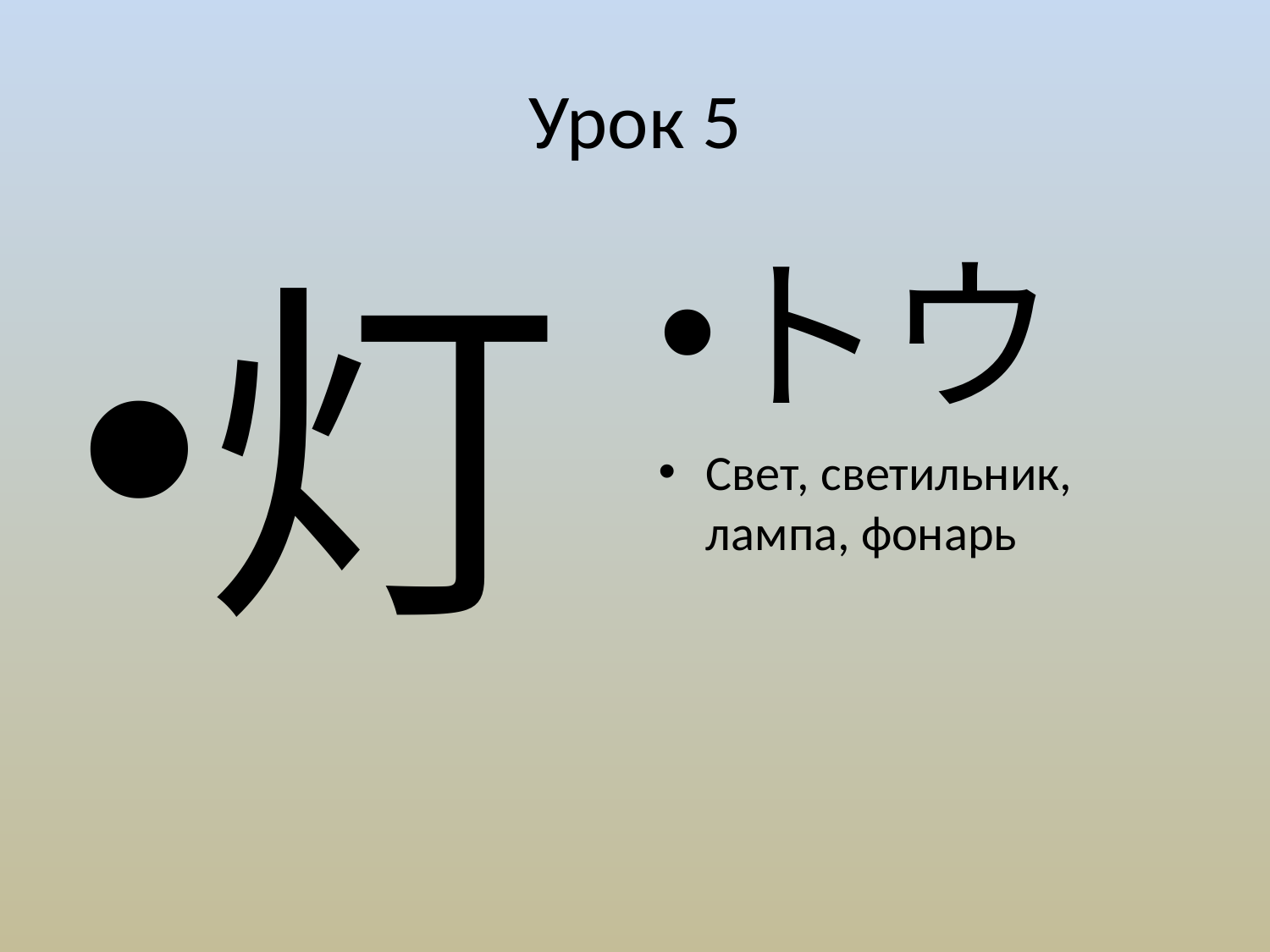

# Урок 5
灯
トウ
Свет, светильник, лампа, фонарь